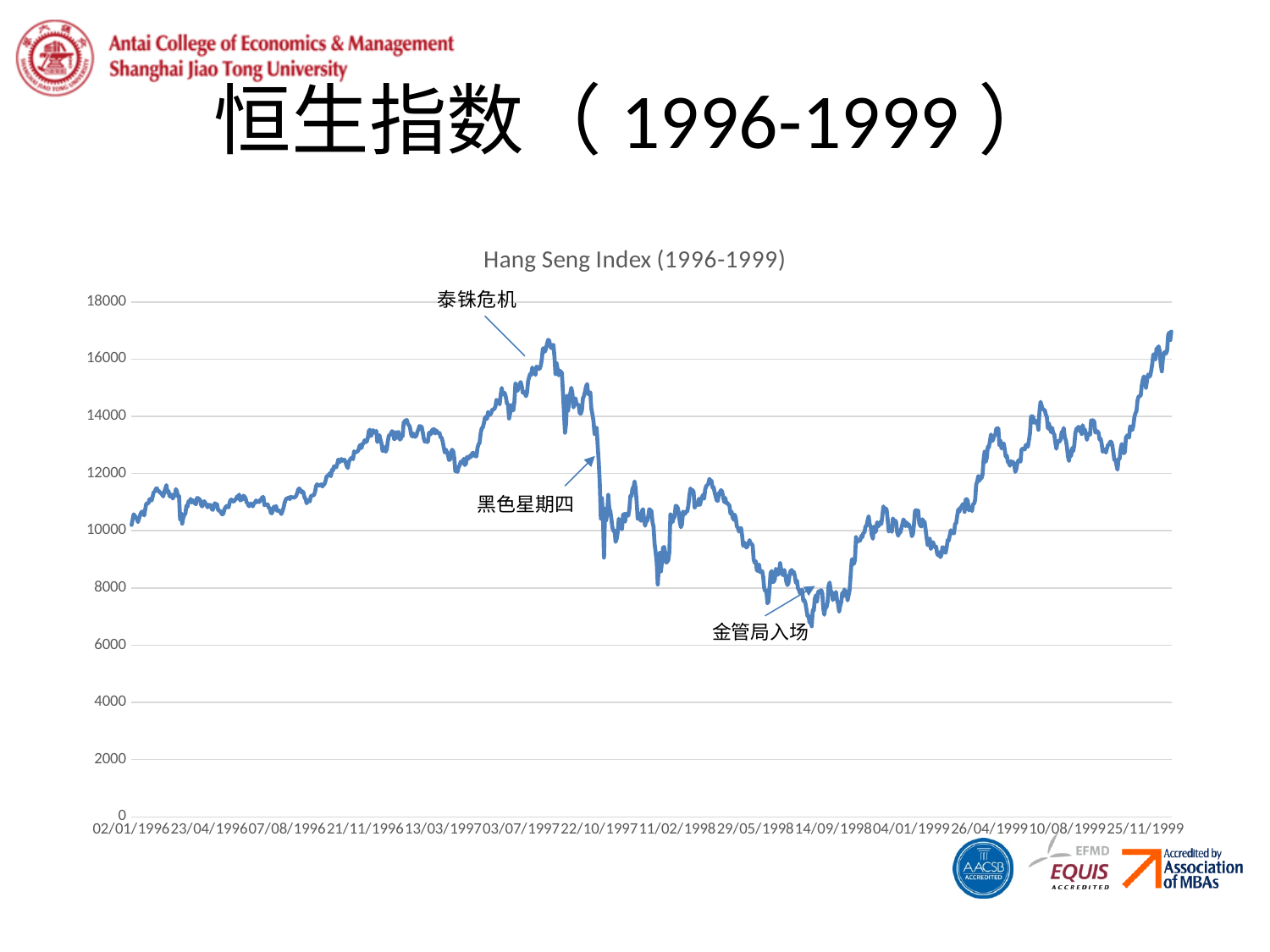

# 恒生指数（1996-1999）

### Chart: Hang Seng Index (1996-1999)

| Category |  |
|---|---|
| 02/01/1996 | 10204.9 |
| 03/01/1996 | 10397.4 |
| 04/01/1996 | 10573.9 |
| 05/01/1996 | 10529.9 |
| 08/01/1996 | 10466.7 |
| 09/01/1996 | 10427.2 |
| 10/01/1996 | 10304.6 |
| 11/01/1996 | 10429.8 |
| 12/01/1996 | 10540.0 |
| 15/01/1996 | 10634.5 |
| 16/01/1996 | 10671.2 |
| 17/01/1996 | 10593.8 |
| 18/01/1996 | 10536.5 |
| 19/01/1996 | 10764.1 |
| 22/01/1996 | 10955.3 |
| 23/01/1996 | 10957.2 |
| 24/01/1996 | 10960.2 |
| 25/01/1996 | 11103.1 |
| 26/01/1996 | 11111.9 |
| 29/01/1996 | 11059.0 |
| 30/01/1996 | 11201.5 |
| 31/01/1996 | 11359.7 |
| 01/02/1996 | 11362.8 |
| 02/02/1996 | 11469.4 |
| 05/02/1996 | 11484.1 |
| 06/02/1996 | 11391.4 |
| 07/02/1996 | 11388.6 |
| 08/02/1996 | 11331.8 |
| 09/02/1996 | 11310.3 |
| 12/02/1996 | 11256.6 |
| 13/02/1996 | 11200.2 |
| 14/02/1996 | 11364.5 |
| 15/02/1996 | 11471.8 |
| 16/02/1996 | 11595.0 |
| 22/02/1996 | 11338.5 |
| 23/02/1996 | 11390.4 |
| 26/02/1996 | 11210.4 |
| 27/02/1996 | 11197.0 |
| 28/02/1996 | 11264.7 |
| 29/02/1996 | 11125.68 |
| 01/03/1996 | 11194.9 |
| 04/03/1996 | 11254.0 |
| 05/03/1996 | 11454.1 |
| 06/03/1996 | 11378.7 |
| 07/03/1996 | 11194.5 |
| 08/03/1996 | 11217.8 |
| 11/03/1996 | 10397.5 |
| 12/03/1996 | 10602.5 |
| 13/03/1996 | 10249.5 |
| 14/03/1996 | 10451.7 |
| 15/03/1996 | 10557.6 |
| 18/03/1996 | 10601.3 |
| 19/03/1996 | 10880.5 |
| 20/03/1996 | 10836.5 |
| 21/03/1996 | 11028.0 |
| 22/03/1996 | 11026.7 |
| 25/03/1996 | 11111.8 |
| 26/03/1996 | 10984.5 |
| 27/03/1996 | 11066.6 |
| 28/03/1996 | 11030.6 |
| 29/03/1996 | 10957.2 |
| 01/04/1996 | 10926.8 |
| 02/04/1996 | 11144.6 |
| 03/04/1996 | 11139.9 |
| 09/04/1996 | 11107.4 |
| 10/04/1996 | 11077.5 |
| 11/04/1996 | 10892.6 |
| 12/04/1996 | 10849.8 |
| 15/04/1996 | 10949.6 |
| 16/04/1996 | 11033.0 |
| 17/04/1996 | 10962.7 |
| 18/04/1996 | 10909.3 |
| 19/04/1996 | 10818.5 |
| 22/04/1996 | 10910.0 |
| 23/04/1996 | 10889.0 |
| 24/04/1996 | 10898.7 |
| 25/04/1996 | 10753.4 |
| 26/04/1996 | 10732.8 |
| 29/04/1996 | 10835.7 |
| 30/04/1996 | 10964.53 |
| 01/05/1996 | 10907.0 |
| 02/05/1996 | 10929.9 |
| 03/05/1996 | 10734.2 |
| 06/05/1996 | 10697.5 |
| 07/05/1996 | 10702.2 |
| 08/05/1996 | 10617.3 |
| 09/05/1996 | 10573.0 |
| 10/05/1996 | 10597.7 |
| 13/05/1996 | 10746.0 |
| 14/05/1996 | 10817.9 |
| 15/05/1996 | 10863.8 |
| 16/05/1996 | 10833.4 |
| 17/05/1996 | 10816.8 |
| 20/05/1996 | 10987.6 |
| 21/05/1996 | 11088.8 |
| 22/05/1996 | 11082.8 |
| 23/05/1996 | 11030.8 |
| 24/05/1996 | 11019.2 |
| 27/05/1996 | 11081.7 |
| 28/05/1996 | 11107.0 |
| 29/05/1996 | 11200.6 |
| 30/05/1996 | 11157.1 |
| 31/05/1996 | 11264.73 |
| 03/06/1996 | 11059.8 |
| 04/06/1996 | 11086.9 |
| 05/06/1996 | 11092.5 |
| 06/06/1996 | 11225.8 |
| 07/06/1996 | 11196.5 |
| 10/06/1996 | 11143.2 |
| 11/06/1996 | 10993.5 |
| 12/06/1996 | 10958.7 |
| 13/06/1996 | 10866.0 |
| 14/06/1996 | 10865.0 |
| 18/06/1996 | 10952.8 |
| 19/06/1996 | 10904.5 |
| 21/06/1996 | 10855.3 |
| 24/06/1996 | 10959.7 |
| 25/06/1996 | 10982.8 |
| 26/06/1996 | 11059.9 |
| 27/06/1996 | 11002.5 |
| 28/06/1996 | 11020.9 |
| 01/07/1996 | 11002.61 |
| 02/07/1996 | 11084.43 |
| 03/07/1996 | 11063.28 |
| 04/07/1996 | 11181.82 |
| 05/07/1996 | 11177.13 |
| 08/07/1996 | 10890.05 |
| 09/07/1996 | 10929.63 |
| 10/07/1996 | 10911.76 |
| 11/07/1996 | 10921.35 |
| 12/07/1996 | 10802.68 |
| 15/07/1996 | 10800.13 |
| 16/07/1996 | 10627.98 |
| 17/07/1996 | 10609.1 |
| 18/07/1996 | 10711.24 |
| 19/07/1996 | 10845.3 |
| 22/07/1996 | 10798.29 |
| 23/07/1996 | 10865.31 |
| 24/07/1996 | 10699.86 |
| 25/07/1996 | 10706.97 |
| 26/07/1996 | 10705.57 |
| 29/07/1996 | 10651.8 |
| 30/07/1996 | 10585.86 |
| 31/07/1996 | 10681.42 |
| 01/08/1996 | 10789.9 |
| 02/08/1996 | 10962.0 |
| 05/08/1996 | 11071.4 |
| 06/08/1996 | 11134.6 |
| 07/08/1996 | 11127.5 |
| 08/08/1996 | 11164.4 |
| 09/08/1996 | 11104.0 |
| 12/08/1996 | 11181.9 |
| 13/08/1996 | 11165.7 |
| 14/08/1996 | 11166.8 |
| 15/08/1996 | 11158.4 |
| 16/08/1996 | 11176.0 |
| 19/08/1996 | 11213.5 |
| 20/08/1996 | 11312.5 |
| 21/08/1996 | 11436.5 |
| 22/08/1996 | 11478.8 |
| 23/08/1996 | 11424.6 |
| 27/08/1996 | 11338.9 |
| 28/08/1996 | 11379.5 |
| 29/08/1996 | 11328.2 |
| 30/08/1996 | 11159.02 |
| 02/09/1996 | 11106.6 |
| 03/09/1996 | 10957.2 |
| 04/09/1996 | 11077.0 |
| 05/09/1996 | 11040.5 |
| 06/09/1996 | 11025.6 |
| 09/09/1996 | 11212.6 |
| 10/09/1996 | 11223.6 |
| 11/09/1996 | 11236.36 |
| 12/09/1996 | 11251.72 |
| 13/09/1996 | 11369.04 |
| 16/09/1996 | 11567.9 |
| 17/09/1996 | 11621.61 |
| 18/09/1996 | 11594.03 |
| 19/09/1996 | 11586.68 |
| 20/09/1996 | 11592.36 |
| 23/09/1996 | 11622.13 |
| 24/09/1996 | 11546.7 |
| 25/09/1996 | 11603.53 |
| 26/09/1996 | 11636.13 |
| 27/09/1996 | 11759.39 |
| 30/09/1996 | 11902.43 |
| 01/10/1996 | 11921.222 |
| 02/10/1996 | 11951.88 |
| 03/10/1996 | 12014.56 |
| 04/10/1996 | 11905.51 |
| 07/10/1996 | 12133.07 |
| 08/10/1996 | 12106.76 |
| 09/10/1996 | 12250.57 |
| 10/10/1996 | 12242.47 |
| 11/10/1996 | 12218.4 |
| 14/10/1996 | 12330.35 |
| 15/10/1996 | 12490.7 |
| 16/10/1996 | 12396.18 |
| 17/10/1996 | 12436.8 |
| 18/10/1996 | 12510.05 |
| 22/10/1996 | 12444.66 |
| 23/10/1996 | 12492.37 |
| 24/10/1996 | 12473.56 |
| 25/10/1996 | 12388.38 |
| 28/10/1996 | 12262.77 |
| 29/10/1996 | 12192.17 |
| 30/10/1996 | 12405.47 |
| 31/10/1996 | 12477.56 |
| 01/11/1996 | 12529.27 |
| 04/11/1996 | 12559.4 |
| 05/11/1996 | 12502.7 |
| 06/11/1996 | 12775.47 |
| 07/11/1996 | 12735.26 |
| 08/11/1996 | 12751.16 |
| 11/11/1996 | 12771.86 |
| 12/11/1996 | 12806.31 |
| 13/11/1996 | 12943.69 |
| 14/11/1996 | 13004.8 |
| 15/11/1996 | 12889.37 |
| 18/11/1996 | 13042.8 |
| 19/11/1996 | 13056.93 |
| 20/11/1996 | 13167.16 |
| 21/11/1996 | 13099.56 |
| 22/11/1996 | 13116.79 |
| 25/11/1996 | 13239.39 |
| 26/11/1996 | 13485.33 |
| 27/11/1996 | 13530.95 |
| 28/11/1996 | 13310.76 |
| 29/11/1996 | 13393.93 |
| 02/12/1996 | 13517.56 |
| 03/12/1996 | 13456.26 |
| 04/12/1996 | 13434.24 |
| 05/12/1996 | 13491.56 |
| 06/12/1996 | 13102.73 |
| 09/12/1996 | 13144.23 |
| 10/12/1996 | 13342.5 |
| 11/12/1996 | 13189.6 |
| 12/12/1996 | 13053.3 |
| 13/12/1996 | 12784.1 |
| 16/12/1996 | 12937.5 |
| 17/12/1996 | 12815.4 |
| 18/12/1996 | 12766.0 |
| 19/12/1996 | 12846.6 |
| 20/12/1996 | 13131.4 |
| 23/12/1996 | 13331.5 |
| 24/12/1996 | 13341.6 |
| 27/12/1996 | 13404.1 |
| 30/12/1996 | 13480.7 |
| 31/12/1996 | 13451.45 |
| 02/01/1997 | 13203.4 |
| 03/01/1997 | 13222.8 |
| 06/01/1997 | 13443.9 |
| 07/01/1997 | 13420.2 |
| 08/01/1997 | 13454.9 |
| 09/01/1997 | 13198.1 |
| 10/01/1997 | 13191.5 |
| 13/01/1997 | 13289.2 |
| 14/01/1997 | 13293.9 |
| 15/01/1997 | 13766.7 |
| 16/01/1997 | 13830.7 |
| 17/01/1997 | 13856.4 |
| 20/01/1997 | 13868.2 |
| 21/01/1997 | 13732.8 |
| 22/01/1997 | 13692.8 |
| 23/01/1997 | 13610.3 |
| 24/01/1997 | 13379.5 |
| 27/01/1997 | 13294.9 |
| 28/01/1997 | 13403.3 |
| 29/01/1997 | 13285.4 |
| 30/01/1997 | 13288.4 |
| 31/01/1997 | 13321.79 |
| 03/02/1997 | 13451.1 |
| 04/02/1997 | 13548.4 |
| 05/02/1997 | 13660.5 |
| 10/02/1997 | 13643.5 |
| 11/02/1997 | 13643.5 |
| 12/02/1997 | 13462.6 |
| 13/02/1997 | 13240.0 |
| 14/02/1997 | 13113.3 |
| 17/02/1997 | 13144.6 |
| 18/02/1997 | 13102.9 |
| 19/02/1997 | 13106.3 |
| 20/02/1997 | 13411.3 |
| 21/02/1997 | 13444.8 |
| 24/02/1997 | 13375.7 |
| 25/02/1997 | 13520.3 |
| 26/02/1997 | 13541.8 |
| 27/02/1997 | 13546.6 |
| 28/02/1997 | 13398.72 |
| 03/03/1997 | 13507.3 |
| 04/03/1997 | 13450.1 |
| 05/03/1997 | 13410.8 |
| 06/03/1997 | 13416.4 |
| 10/03/1997 | 13268.76 |
| 11/03/1997 | 13252.2 |
| 12/03/1997 | 13119.13 |
| 13/03/1997 | 12917.09 |
| 14/03/1997 | 12736.53 |
| 17/03/1997 | 12838.53 |
| 18/03/1997 | 12748.91 |
| 19/03/1997 | 12651.42 |
| 20/03/1997 | 12472.33 |
| 21/03/1997 | 12489.3 |
| 24/03/1997 | 12749.14 |
| 25/03/1997 | 12832.53 |
| 26/03/1997 | 12776.39 |
| 27/03/1997 | 12534.32 |
| 01/04/1997 | 12074.19 |
| 02/04/1997 | 12136.32 |
| 03/04/1997 | 12055.17 |
| 04/04/1997 | 12204.59 |
| 07/04/1997 | 12287.84 |
| 08/04/1997 | 12398.57 |
| 09/04/1997 | 12426.68 |
| 10/04/1997 | 12358.7 |
| 11/04/1997 | 12516.6 |
| 14/04/1997 | 12295.97 |
| 15/04/1997 | 12342.02 |
| 16/04/1997 | 12581.31 |
| 17/04/1997 | 12516.2 |
| 18/04/1997 | 12541.18 |
| 21/04/1997 | 12626.04 |
| 22/04/1997 | 12580.85 |
| 23/04/1997 | 12707.04 |
| 24/04/1997 | 12726.83 |
| 25/04/1997 | 12645.76 |
| 28/04/1997 | 12610.17 |
| 29/04/1997 | 12600.42 |
| 30/04/1997 | 12903.3 |
| 01/05/1997 | 13020.78 |
| 02/05/1997 | 13081.7 |
| 05/05/1997 | 13399.34 |
| 06/05/1997 | 13579.34 |
| 07/05/1997 | 13605.91 |
| 08/05/1997 | 13740.3 |
| 09/05/1997 | 13930.8 |
| 12/05/1997 | 13987.8 |
| 13/05/1997 | 13906.46 |
| 14/05/1997 | 14153.58 |
| 15/05/1997 | 14041.9 |
| 16/05/1997 | 14062.37 |
| 19/05/1997 | 14108.8 |
| 20/05/1997 | 14236.2 |
| 21/05/1997 | 14235.5 |
| 22/05/1997 | 14265.5 |
| 23/05/1997 | 14331.68 |
| 26/05/1997 | 14574.64 |
| 27/05/1997 | 14540.16 |
| 28/05/1997 | 14556.48 |
| 29/05/1997 | 14416.57 |
| 30/05/1997 | 14757.81 |
| 02/06/1997 | 14990.9 |
| 03/06/1997 | 14760.17 |
| 04/06/1997 | 14831.58 |
| 05/06/1997 | 14795.52 |
| 06/06/1997 | 14655.13 |
| 10/06/1997 | 14439.71 |
| 11/06/1997 | 14421.52 |
| 12/06/1997 | 13924.34 |
| 13/06/1997 | 14112.55 |
| 16/06/1997 | 14394.6 |
| 17/06/1997 | 14307.15 |
| 18/06/1997 | 14203.89 |
| 19/06/1997 | 14506.49 |
| 20/06/1997 | 15154.36 |
| 23/06/1997 | 15021.23 |
| 24/06/1997 | 14890.96 |
| 25/06/1997 | 15065.02 |
| 26/06/1997 | 15128.02 |
| 27/06/1997 | 15196.79 |
| 03/07/1997 | 15055.74 |
| 04/07/1997 | 14822.97 |
| 07/07/1997 | 14858.58 |
| 08/07/1997 | 14792.17 |
| 09/07/1997 | 14703.73 |
| 10/07/1997 | 14839.23 |
| 11/07/1997 | 15225.29 |
| 14/07/1997 | 15370.94 |
| 15/07/1997 | 15487.24 |
| 16/07/1997 | 15446.02 |
| 17/07/1997 | 15706.29 |
| 18/07/1997 | 15570.4 |
| 21/07/1997 | 15536.3 |
| 22/07/1997 | 15446.78 |
| 23/07/1997 | 15738.81 |
| 24/07/1997 | 15709.23 |
| 25/07/1997 | 15658.12 |
| 28/07/1997 | 15666.59 |
| 29/07/1997 | 15772.06 |
| 30/07/1997 | 15983.18 |
| 31/07/1997 | 16365.71 |
| 01/08/1997 | 16379.22 |
| 04/08/1997 | 16259.59 |
| 05/08/1997 | 16371.52 |
| 06/08/1997 | 16541.6 |
| 07/08/1997 | 16673.27 |
| 08/08/1997 | 16647.539 |
| 11/08/1997 | 16460.471 |
| 12/08/1997 | 16383.41 |
| 13/08/1997 | 16482.93 |
| 14/08/1997 | 16497.711 |
| 15/08/1997 | 16096.88 |
| 19/08/1997 | 15477.26 |
| 20/08/1997 | 15855.67 |
| 21/08/1997 | 15654.03 |
| 22/08/1997 | 15429.75 |
| 25/08/1997 | 15598.88 |
| 26/08/1997 | 15547.22 |
| 27/08/1997 | 15533.95 |
| 28/08/1997 | 14876.1 |
| 29/08/1997 | 14135.25 |
| 01/09/1997 | 13425.65 |
| 02/09/1997 | 13735.33 |
| 03/09/1997 | 14713.99 |
| 04/09/1997 | 14199.17 |
| 05/09/1997 | 14563.55 |
| 08/09/1997 | 14806.49 |
| 09/09/1997 | 14996.66 |
| 10/09/1997 | 14805.44 |
| 11/09/1997 | 14308.3 |
| 12/09/1997 | 14470.46 |
| 15/09/1997 | 14630.65 |
| 16/09/1997 | 14411.19 |
| 18/09/1997 | 14419.45 |
| 19/09/1997 | 14384.13 |
| 22/09/1997 | 14108.08 |
| 23/09/1997 | 14094.38 |
| 24/09/1997 | 14205.44 |
| 25/09/1997 | 14636.59 |
| 26/09/1997 | 14710.87 |
| 29/09/1997 | 14864.37 |
| 30/09/1997 | 15049.3 |
| 03/10/1997 | 15128.02 |
| 06/10/1997 | 14776.78 |
| 07/10/1997 | 14810.76 |
| 08/10/1997 | 14838.52 |
| 09/10/1997 | 14273.12 |
| 13/10/1997 | 14072.9 |
| 14/10/1997 | 13836.56 |
| 15/10/1997 | 13384.24 |
| 16/10/1997 | 13567.26 |
| 17/10/1997 | 13601.01 |
| 20/10/1997 | 12970.88 |
| 21/10/1997 | 12403.1 |
| 22/10/1997 | 11637.77 |
| 23/10/1997 | 10426.3 |
| 24/10/1997 | 11144.34 |
| 27/10/1997 | 10498.2 |
| 28/10/1997 | 9059.89 |
| 29/10/1997 | 10765.3 |
| 30/10/1997 | 10362.86 |
| 31/10/1997 | 10623.78 |
| 03/11/1997 | 11255.11 |
| 04/11/1997 | 10780.78 |
| 05/11/1997 | 10681.75 |
| 06/11/1997 | 10412.56 |
| 07/11/1997 | 10104.5 |
| 10/11/1997 | 9992.84 |
| 11/11/1997 | 10004.13 |
| 12/11/1997 | 9607.91 |
| 13/11/1997 | 9720.78 |
| 14/11/1997 | 9957.33 |
| 17/11/1997 | 10419.75 |
| 18/11/1997 | 10245.18 |
| 19/11/1997 | 10154.36 |
| 20/11/1997 | 10050.68 |
| 21/11/1997 | 10548.2 |
| 24/11/1997 | 10586.36 |
| 25/11/1997 | 10325.56 |
| 26/11/1997 | 10590.11 |
| 27/11/1997 | 10583.1 |
| 28/11/1997 | 10526.92 |
| 01/12/1997 | 10750.88 |
| 02/12/1997 | 11216.35 |
| 03/12/1997 | 11207.58 |
| 04/12/1997 | 11474.94 |
| 05/12/1997 | 11527.6 |
| 08/12/1997 | 11722.94 |
| 09/12/1997 | 11490.66 |
| 10/12/1997 | 11022.41 |
| 11/12/1997 | 10420.22 |
| 12/12/1997 | 10614.66 |
| 15/12/1997 | 10435.15 |
| 16/12/1997 | 10346.38 |
| 17/12/1997 | 10692.7 |
| 18/12/1997 | 10754.11 |
| 19/12/1997 | 10405.81 |
| 22/12/1997 | 10172.47 |
| 23/12/1997 | 10368.1 |
| 24/12/1997 | 10342.44 |
| 29/12/1997 | 10502.99 |
| 30/12/1997 | 10755.21 |
| 31/12/1997 | 10722.76 |
| 02/01/1998 | 10680.57 |
| 05/01/1998 | 10303.54 |
| 06/01/1998 | 10135.51 |
| 07/01/1998 | 9538.61 |
| 08/01/1998 | 9254.53 |
| 09/01/1998 | 8894.64 |
| 12/01/1998 | 8121.06 |
| 13/01/1998 | 8720.0 |
| 14/01/1998 | 9226.55 |
| 15/01/1998 | 8578.98 |
| 16/01/1998 | 8900.04 |
| 19/01/1998 | 9400.42 |
| 20/01/1998 | 9433.7 |
| 21/01/1998 | 9246.8 |
| 22/01/1998 | 8883.73 |
| 23/01/1998 | 8920.2 |
| 26/01/1998 | 8973.86 |
| 27/01/1998 | 9252.36 |
| 02/02/1998 | 10578.6 |
| 03/02/1998 | 10525.51 |
| 04/02/1998 | 10302.61 |
| 05/02/1998 | 10442.13 |
| 06/02/1998 | 10485.86 |
| 09/02/1998 | 10873.15 |
| 10/02/1998 | 10859.67 |
| 11/02/1998 | 10793.41 |
| 12/02/1998 | 10620.0 |
| 13/02/1998 | 10274.6 |
| 16/02/1998 | 10124.03 |
| 17/02/1998 | 10232.03 |
| 18/02/1998 | 10670.95 |
| 19/02/1998 | 10581.27 |
| 20/02/1998 | 10599.79 |
| 23/02/1998 | 10685.21 |
| 24/02/1998 | 10683.34 |
| 25/02/1998 | 10886.74 |
| 26/02/1998 | 11224.78 |
| 27/02/1998 | 11480.69 |
| 02/03/1998 | 11318.84 |
| 03/03/1998 | 11425.46 |
| 04/03/1998 | 11350.81 |
| 05/03/1998 | 10803.68 |
| 06/03/1998 | 10919.53 |
| 09/03/1998 | 10994.09 |
| 10/03/1998 | 10898.57 |
| 11/03/1998 | 11118.85 |
| 12/03/1998 | 10902.47 |
| 13/03/1998 | 11057.03 |
| 16/03/1998 | 11181.54 |
| 17/03/1998 | 11255.54 |
| 18/03/1998 | 11121.65 |
| 19/03/1998 | 11445.04 |
| 20/03/1998 | 11564.23 |
| 23/03/1998 | 11594.33 |
| 24/03/1998 | 11645.43 |
| 25/03/1998 | 11810.63 |
| 26/03/1998 | 11757.88 |
| 27/03/1998 | 11735.5 |
| 30/03/1998 | 11503.76 |
| 31/03/1998 | 11518.68 |
| 01/04/1998 | 11331.42 |
| 02/04/1998 | 11189.71 |
| 03/04/1998 | 11052.68 |
| 07/04/1998 | 11049.43 |
| 08/04/1998 | 11314.46 |
| 09/04/1998 | 11342.02 |
| 14/04/1998 | 11420.34 |
| 15/04/1998 | 11371.06 |
| 16/04/1998 | 11187.78 |
| 17/04/1998 | 11001.32 |
| 20/04/1998 | 11151.63 |
| 21/04/1998 | 10968.26 |
| 22/04/1998 | 10977.5 |
| 23/04/1998 | 10918.94 |
| 24/04/1998 | 10879.93 |
| 27/04/1998 | 10593.71 |
| 28/04/1998 | 10678.61 |
| 29/04/1998 | 10471.15 |
| 30/04/1998 | 10383.68 |
| 01/05/1998 | 10563.68 |
| 04/05/1998 | 10439.42 |
| 05/05/1998 | 10153.66 |
| 06/05/1998 | 10109.14 |
| 07/05/1998 | 9971.93 |
| 08/05/1998 | 10060.38 |
| 11/05/1998 | 10096.37 |
| 12/05/1998 | 9841.51 |
| 13/05/1998 | 9469.29 |
| 14/05/1998 | 9591.95 |
| 15/05/1998 | 9538.39 |
| 18/05/1998 | 9411.97 |
| 19/05/1998 | 9449.11 |
| 20/05/1998 | 9549.18 |
| 21/05/1998 | 9670.45 |
| 22/05/1998 | 9555.98 |
| 25/05/1998 | 9544.53 |
| 26/05/1998 | 9482.21 |
| 27/05/1998 | 8983.43 |
| 28/05/1998 | 8877.94 |
| 29/05/1998 | 8934.56 |
| 01/06/1998 | 8612.01 |
| 02/06/1998 | 8598.17 |
| 03/06/1998 | 8819.22 |
| 04/06/1998 | 8558.43 |
| 05/06/1998 | 8569.47 |
| 08/06/1998 | 8586.63 |
| 09/06/1998 | 8391.46 |
| 10/06/1998 | 7979.37 |
| 11/06/1998 | 7886.07 |
| 12/06/1998 | 7915.44 |
| 15/06/1998 | 7462.5 |
| 16/06/1998 | 7526.45 |
| 17/06/1998 | 8004.35 |
| 18/06/1998 | 8515.97 |
| 19/06/1998 | 8591.91 |
| 22/06/1998 | 8204.21 |
| 23/06/1998 | 8219.67 |
| 24/06/1998 | 8296.77 |
| 25/06/1998 | 8665.83 |
| 26/06/1998 | 8607.86 |
| 29/06/1998 | 8460.71 |
| 30/06/1998 | 8543.1 |
| 02/07/1998 | 8866.16 |
| 03/07/1998 | 8639.31 |
| 06/07/1998 | 8484.12 |
| 07/07/1998 | 8444.18 |
| 08/07/1998 | 8629.18 |
| 09/07/1998 | 8433.78 |
| 10/07/1998 | 8205.77 |
| 13/07/1998 | 8099.2 |
| 14/07/1998 | 8178.93 |
| 15/07/1998 | 8456.22 |
| 16/07/1998 | 8586.57 |
| 17/07/1998 | 8628.93 |
| 20/07/1998 | 8493.25 |
| 21/07/1998 | 8564.55 |
| 22/07/1998 | 8420.72 |
| 23/07/1998 | 8176.25 |
| 24/07/1998 | 8257.46 |
| 27/07/1998 | 7984.43 |
| 28/07/1998 | 7926.1 |
| 29/07/1998 | 7808.83 |
| 30/07/1998 | 7906.16 |
| 31/07/1998 | 7936.2 |
| 03/08/1998 | 7552.77 |
| 04/08/1998 | 7580.8 |
| 05/08/1998 | 7466.43 |
| 06/08/1998 | 7254.36 |
| 07/08/1998 | 7018.41 |
| 10/08/1998 | 7034.62 |
| 11/08/1998 | 6779.95 |
| 12/08/1998 | 6859.48 |
| 13/08/1998 | 6660.42 |
| 14/08/1998 | 7224.69 |
| 18/08/1998 | 7210.92 |
| 19/08/1998 | 7622.58 |
| 20/08/1998 | 7742.53 |
| 21/08/1998 | 7527.61 |
| 24/08/1998 | 7845.48 |
| 25/08/1998 | 7890.09 |
| 26/08/1998 | 7834.4 |
| 27/08/1998 | 7922.97 |
| 28/08/1998 | 7829.74 |
| 31/08/1998 | 7275.04 |
| 01/09/1998 | 7062.47 |
| 02/09/1998 | 7355.67 |
| 03/09/1998 | 7318.59 |
| 04/09/1998 | 7488.47 |
| 07/09/1998 | 8076.76 |
| 08/09/1998 | 8189.25 |
| 09/09/1998 | 7905.45 |
| 10/09/1998 | 7849.96 |
| 11/09/1998 | 7578.48 |
| 14/09/1998 | 7661.86 |
| 15/09/1998 | 7733.47 |
| 16/09/1998 | 7860.68 |
| 17/09/1998 | 7576.57 |
| 18/09/1998 | 7445.96 |
| 21/09/1998 | 7170.23 |
| 22/09/1998 | 7373.51 |
| 23/09/1998 | 7504.39 |
| 24/09/1998 | 7834.61 |
| 25/09/1998 | 7701.61 |
| 28/09/1998 | 7946.04 |
| 29/09/1998 | 7837.61 |
| 30/09/1998 | 7883.46 |
| 05/10/1998 | 7564.54 |
| 07/10/1998 | 7744.72 |
| 08/10/1998 | 7939.51 |
| 09/10/1998 | 8506.79 |
| 12/10/1998 | 8990.27 |
| 13/10/1998 | 9008.83 |
| 14/10/1998 | 8840.01 |
| 15/10/1998 | 8970.42 |
| 16/10/1998 | 9777.01 |
| 19/10/1998 | 9599.05 |
| 20/10/1998 | 9642.75 |
| 21/10/1998 | 9662.12 |
| 22/10/1998 | 9658.58 |
| 23/10/1998 | 9817.75 |
| 26/10/1998 | 9778.91 |
| 27/10/1998 | 9927.05 |
| 29/10/1998 | 9931.46 |
| 30/10/1998 | 10154.94 |
| 02/11/1998 | 10170.08 |
| 03/11/1998 | 10358.52 |
| 04/11/1998 | 10508.25 |
| 05/11/1998 | 10221.98 |
| 06/11/1998 | 10139.75 |
| 09/11/1998 | 9851.93 |
| 10/11/1998 | 9721.33 |
| 11/11/1998 | 10137.32 |
| 12/11/1998 | 9948.18 |
| 13/11/1998 | 9997.99 |
| 16/11/1998 | 10298.09 |
| 17/11/1998 | 10148.69 |
| 18/11/1998 | 10213.42 |
| 19/11/1998 | 10313.3 |
| 20/11/1998 | 10233.36 |
| 23/11/1998 | 10514.53 |
| 24/11/1998 | 10851.71 |
| 25/11/1998 | 10720.99 |
| 26/11/1998 | 10778.92 |
| 27/11/1998 | 10742.11 |
| 30/11/1998 | 10402.32 |
| 01/12/1998 | 9975.85 |
| 02/12/1998 | 10055.78 |
| 03/12/1998 | 10046.15 |
| 04/12/1998 | 9963.14 |
| 07/12/1998 | 10428.82 |
| 08/12/1998 | 10351.08 |
| 09/12/1998 | 10361.29 |
| 10/12/1998 | 10315.44 |
| 11/12/1998 | 9952.0 |
| 14/12/1998 | 9825.21 |
| 15/12/1998 | 9952.84 |
| 16/12/1998 | 9939.39 |
| 17/12/1998 | 10083.31 |
| 18/12/1998 | 10226.23 |
| 21/12/1998 | 10396.01 |
| 22/12/1998 | 10322.56 |
| 23/12/1998 | 10158.75 |
| 24/12/1998 | 10292.2 |
| 28/12/1998 | 10170.14 |
| 29/12/1998 | 10225.97 |
| 30/12/1998 | 10121.44 |
| 31/12/1998 | 10048.58 |
| 04/01/1999 | 9809.17 |
| 05/01/1999 | 9891.06 |
| 06/01/1999 | 10233.8 |
| 07/01/1999 | 10693.57 |
| 08/01/1999 | 10722.7 |
| 11/01/1999 | 10634.27 |
| 12/01/1999 | 10711.56 |
| 13/01/1999 | 10273.77 |
| 14/01/1999 | 10183.13 |
| 15/01/1999 | 10147.4 |
| 18/01/1999 | 10402.54 |
| 19/01/1999 | 10290.11 |
| 20/01/1999 | 10314.91 |
| 21/01/1999 | 10048.57 |
| 22/01/1999 | 9738.52 |
| 25/01/1999 | 9499.5 |
| 26/01/1999 | 9509.83 |
| 27/01/1999 | 9719.66 |
| 28/01/1999 | 9360.96 |
| 29/01/1999 | 9506.9 |
| 01/02/1999 | 9599.55 |
| 02/02/1999 | 9502.72 |
| 03/02/1999 | 9419.85 |
| 04/02/1999 | 9438.65 |
| 05/02/1999 | 9190.2 |
| 08/02/1999 | 9139.6 |
| 09/02/1999 | 9244.49 |
| 10/02/1999 | 9076.33 |
| 11/02/1999 | 9146.8 |
| 12/02/1999 | 9425.42 |
| 15/02/1999 | 9402.39 |
| 19/02/1999 | 9254.12 |
| 22/02/1999 | 9229.34 |
| 23/02/1999 | 9433.99 |
| 24/02/1999 | 9677.57 |
| 25/02/1999 | 9658.07 |
| 26/02/1999 | 9858.49 |
| 01/03/1999 | 10020.46 |
| 02/03/1999 | 9913.58 |
| 03/03/1999 | 9922.4 |
| 04/03/1999 | 9912.76 |
| 05/03/1999 | 10241.12 |
| 08/03/1999 | 10263.99 |
| 09/03/1999 | 10532.95 |
| 10/03/1999 | 10749.01 |
| 11/03/1999 | 10662.81 |
| 12/03/1999 | 10801.76 |
| 15/03/1999 | 10836.86 |
| 16/03/1999 | 10911.25 |
| 17/03/1999 | 10940.07 |
| 18/03/1999 | 10659.32 |
| 19/03/1999 | 11082.92 |
| 22/03/1999 | 11107.24 |
| 23/03/1999 | 11041.01 |
| 24/03/1999 | 10711.34 |
| 25/03/1999 | 10826.13 |
| 26/03/1999 | 10803.31 |
| 29/03/1999 | 10688.47 |
| 30/03/1999 | 10940.21 |
| 31/03/1999 | 10942.2 |
| 01/04/1999 | 11072.98 |
| 07/04/1999 | 11614.87 |
| 08/04/1999 | 11727.84 |
| 09/04/1999 | 11914.1 |
| 12/04/1999 | 11744.74 |
| 13/04/1999 | 11899.69 |
| 14/04/1999 | 11834.13 |
| 15/04/1999 | 11962.23 |
| 16/04/1999 | 12490.3 |
| 19/04/1999 | 12766.44 |
| 20/04/1999 | 12409.78 |
| 21/04/1999 | 12543.76 |
| 22/04/1999 | 12933.54 |
| 23/04/1999 | 12905.3 |
| 26/04/1999 | 13127.02 |
| 27/04/1999 | 13364.79 |
| 28/04/1999 | 13133.39 |
| 29/04/1999 | 13179.7 |
| 30/04/1999 | 13333.2 |
| 03/05/1999 | 13337.07 |
| 04/05/1999 | 13559.69 |
| 05/05/1999 | 13586.21 |
| 06/05/1999 | 13570.24 |
| 07/05/1999 | 12997.43 |
| 10/05/1999 | 13163.2 |
| 11/05/1999 | 12874.37 |
| 12/05/1999 | 13012.97 |
| 13/05/1999 | 13053.67 |
| 14/05/1999 | 12855.52 |
| 17/05/1999 | 12588.6 |
| 18/05/1999 | 12627.1 |
| 19/05/1999 | 12403.14 |
| 20/05/1999 | 12375.42 |
| 21/05/1999 | 12272.14 |
| 24/05/1999 | 12436.86 |
| 25/05/1999 | 12346.91 |
| 26/05/1999 | 12409.16 |
| 27/05/1999 | 12308.53 |
| 28/05/1999 | 12059.25 |
| 31/05/1999 | 12147.12 |
| 01/06/1999 | 12363.56 |
| 02/06/1999 | 12458.64 |
| 03/06/1999 | 12471.61 |
| 04/06/1999 | 12415.54 |
| 07/06/1999 | 12837.39 |
| 08/06/1999 | 12864.86 |
| 09/06/1999 | 12874.42 |
| 10/06/1999 | 12839.21 |
| 11/06/1999 | 12992.76 |
| 14/06/1999 | 13007.57 |
| 15/06/1999 | 12935.41 |
| 16/06/1999 | 13155.12 |
| 17/06/1999 | 13408.27 |
| 21/06/1999 | 13994.23 |
| 22/06/1999 | 14004.88 |
| 23/06/1999 | 13976.04 |
| 24/06/1999 | 13780.12 |
| 25/06/1999 | 13784.51 |
| 28/06/1999 | 13840.29 |
| 29/06/1999 | 13765.49 |
| 30/06/1999 | 13532.14 |
| 02/07/1999 | 14184.58 |
| 05/07/1999 | 14506.74 |
| 06/07/1999 | 14372.61 |
| 07/07/1999 | 14257.44 |
| 08/07/1999 | 14226.3 |
| 09/07/1999 | 14222.57 |
| 12/07/1999 | 14061.84 |
| 13/07/1999 | 13980.93 |
| 14/07/1999 | 13575.57 |
| 15/07/1999 | 13758.89 |
| 16/07/1999 | 13545.24 |
| 19/07/1999 | 13447.13 |
| 20/07/1999 | 13600.4 |
| 21/07/1999 | 13419.66 |
| 22/07/1999 | 13369.06 |
| 23/07/1999 | 13093.7 |
| 26/07/1999 | 12866.52 |
| 27/07/1999 | 13075.09 |
| 28/07/1999 | 13140.42 |
| 29/07/1999 | 13117.84 |
| 30/07/1999 | 13186.86 |
| 02/08/1999 | 13435.43 |
| 03/08/1999 | 13473.84 |
| 04/08/1999 | 13591.02 |
| 05/08/1999 | 13254.34 |
| 06/08/1999 | 13167.06 |
| 09/08/1999 | 12945.47 |
| 10/08/1999 | 12596.71 |
| 11/08/1999 | 12437.8 |
| 12/08/1999 | 12779.75 |
| 13/08/1999 | 12608.18 |
| 16/08/1999 | 12894.78 |
| 17/08/1999 | 12783.16 |
| 18/08/1999 | 12993.1 |
| 19/08/1999 | 13403.59 |
| 20/08/1999 | 13566.74 |
| 23/08/1999 | 13573.66 |
| 24/08/1999 | 13633.87 |
| 25/08/1999 | 13479.13 |
| 26/08/1999 | 13608.38 |
| 27/08/1999 | 13383.13 |
| 30/08/1999 | 13688.66 |
| 31/08/1999 | 13482.77 |
| 01/09/1999 | 13544.19 |
| 02/09/1999 | 13367.56 |
| 03/09/1999 | 13178.31 |
| 06/09/1999 | 13385.16 |
| 07/09/1999 | 13396.09 |
| 08/09/1999 | 13356.63 |
| 09/09/1999 | 13854.88 |
| 10/09/1999 | 13855.93 |
| 13/09/1999 | 13860.85 |
| 14/09/1999 | 13804.03 |
| 15/09/1999 | 13430.6 |
| 17/09/1999 | 13484.84 |
| 20/09/1999 | 13472.37 |
| 21/09/1999 | 13420.46 |
| 22/09/1999 | 13187.62 |
| 23/09/1999 | 13214.44 |
| 24/09/1999 | 13032.07 |
| 27/09/1999 | 12760.46 |
| 28/09/1999 | 12844.93 |
| 29/09/1999 | 12834.89 |
| 30/09/1999 | 12733.24 |
| 04/10/1999 | 12875.86 |
| 05/10/1999 | 12998.89 |
| 06/10/1999 | 13017.98 |
| 07/10/1999 | 13113.2 |
| 08/10/1999 | 13112.42 |
| 11/10/1999 | 12992.72 |
| 12/10/1999 | 12759.35 |
| 13/10/1999 | 12475.87 |
| 14/10/1999 | 12486.82 |
| 15/10/1999 | 12299.08 |
| 19/10/1999 | 12134.13 |
| 20/10/1999 | 12498.56 |
| 21/10/1999 | 12523.0 |
| 22/10/1999 | 12863.08 |
| 25/10/1999 | 13034.18 |
| 26/10/1999 | 12797.38 |
| 27/10/1999 | 12709.07 |
| 28/10/1999 | 12758.88 |
| 29/10/1999 | 13256.95 |
| 01/11/1999 | 13322.11 |
| 02/11/1999 | 13335.84 |
| 03/11/1999 | 13257.33 |
| 04/11/1999 | 13651.51 |
| 05/11/1999 | 13610.27 |
| 08/11/1999 | 13521.11 |
| 09/11/1999 | 13669.7 |
| 10/11/1999 | 13975.54 |
| 11/11/1999 | 14105.71 |
| 12/11/1999 | 14189.67 |
| 15/11/1999 | 14562.22 |
| 16/11/1999 | 14689.46 |
| 17/11/1999 | 14704.48 |
| 18/11/1999 | 14721.74 |
| 19/11/1999 | 15073.1 |
| 22/11/1999 | 15285.03 |
| 23/11/1999 | 15393.2 |
| 24/11/1999 | 15307.28 |
| 25/11/1999 | 14998.77 |
| 26/11/1999 | 15274.53 |
| 29/11/1999 | 15461.11 |
| 30/11/1999 | 15377.19 |
| 01/12/1999 | 15422.52 |
| 02/12/1999 | 15603.04 |
| 03/12/1999 | 15840.41 |
| 06/12/1999 | 16168.62 |
| 07/12/1999 | 16073.09 |
| 08/12/1999 | 15989.38 |
| 09/12/1999 | 16370.95 |
| 10/12/1999 | 16380.21 |
| 13/12/1999 | 16442.109 |
| 14/12/1999 | 16282.7 |
| 15/12/1999 | 15825.31 |
| 16/12/1999 | 15571.36 |
| 17/12/1999 | 15986.35 |
| 20/12/1999 | 16212.39 |
| 21/12/1999 | 16248.74 |
| 22/12/1999 | 16192.4 |
| 23/12/1999 | 16296.08 |
| 24/12/1999 | 16833.279 |
| 28/12/1999 | 16928.289 |
| 29/12/1999 | 16660.82 |
| 30/12/1999 | 16962.1 |
黑色星期四
金管局入场